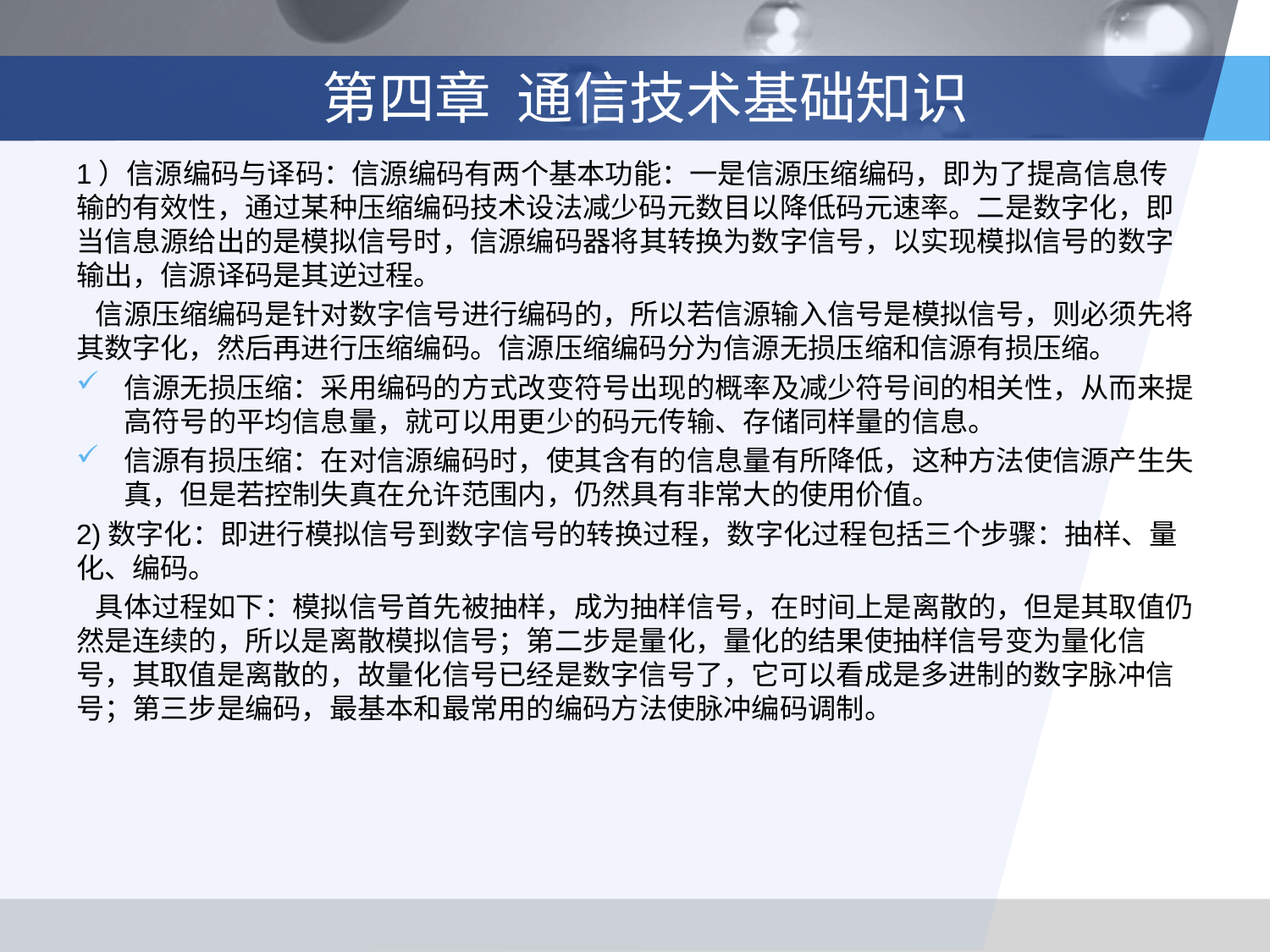

# 第四章  通信技术基础知识
1）信源编码与译码：信源编码有两个基本功能：一是信源压缩编码，即为了提高信息传输的有效性，通过某种压缩编码技术设法减少码元数目以降低码元速率。二是数字化，即当信息源给出的是模拟信号时，信源编码器将其转换为数字信号，以实现模拟信号的数字输出，信源译码是其逆过程。
  信源压缩编码是针对数字信号进行编码的，所以若信源输入信号是模拟信号，则必须先将其数字化，然后再进行压缩编码。信源压缩编码分为信源无损压缩和信源有损压缩。
信源无损压缩：采用编码的方式改变符号出现的概率及减少符号间的相关性，从而来提高符号的平均信息量，就可以用更少的码元传输、存储同样量的信息。
信源有损压缩：在对信源编码时，使其含有的信息量有所降低，这种方法使信源产生失真，但是若控制失真在允许范围内，仍然具有非常大的使用价值。
2)数字化：即进行模拟信号到数字信号的转换过程，数字化过程包括三个步骤：抽样、量化、编码。
  具体过程如下：模拟信号首先被抽样，成为抽样信号，在时间上是离散的，但是其取值仍然是连续的，所以是离散模拟信号；第二步是量化，量化的结果使抽样信号变为量化信号，其取值是离散的，故量化信号已经是数字信号了，它可以看成是多进制的数字脉冲信号；第三步是编码，最基本和最常用的编码方法使脉冲编码调制。